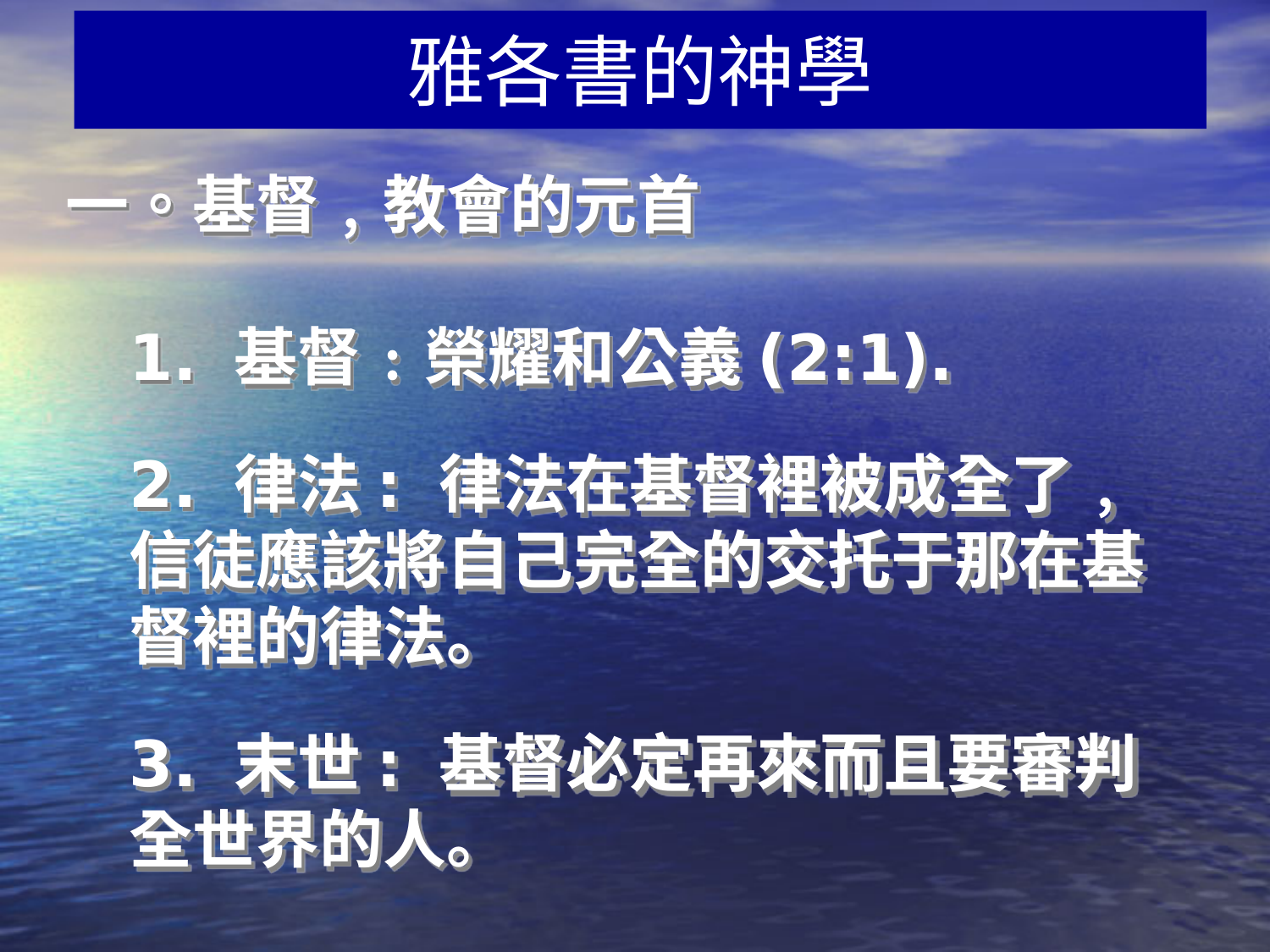

雅各書的神學
一。基督﹐教會的元首

1. 基督﹕榮耀和公義(2:1).

2. 律法: 律法在基督裡被成全了﹐信徒應該將自己完全的交托于那在基督裡的律法。

3. 末世: 基督必定再來而且要審判全世界的人。